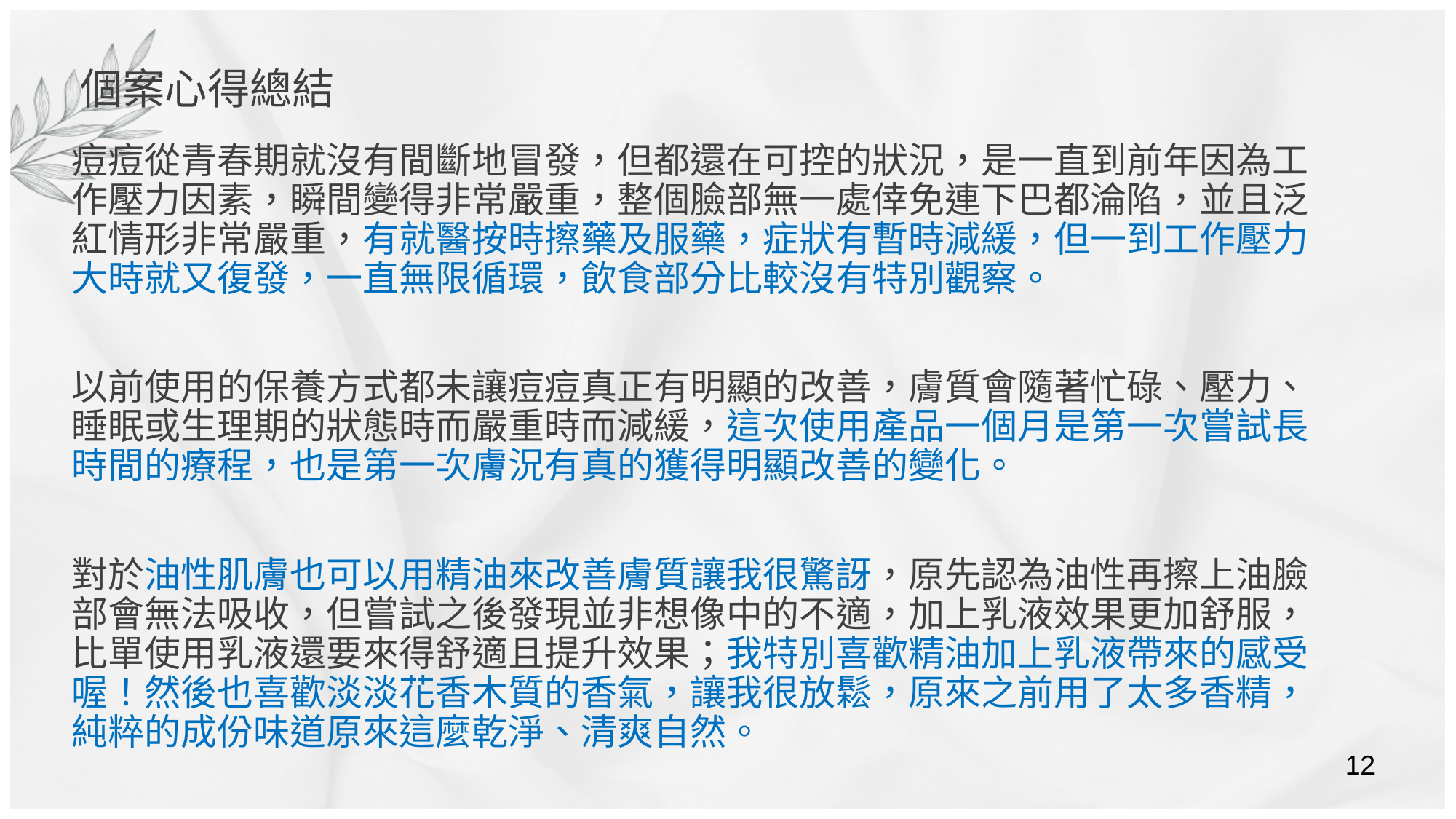

個案心得總結
痘痘從青春期就沒有間斷地冒發，但都還在可控的狀況，是一直到前年因為工作壓力因素，瞬間變得非常嚴重，整個臉部無一處倖免連下巴都淪陷，並且泛紅情形非常嚴重，有就醫按時擦藥及服藥，症狀有暫時減緩，但一到工作壓力大時就又復發，一直無限循環，飲食部分比較沒有特別觀察。

以前使用的保養方式都未讓痘痘真正有明顯的改善，膚質會隨著忙碌、壓力、睡眠或生理期的狀態時而嚴重時而減緩，這次使用產品一個月是第一次嘗試長時間的療程，也是第一次膚況有真的獲得明顯改善的變化。

對於油性肌膚也可以用精油來改善膚質讓我很驚訝，原先認為油性再擦上油臉部會無法吸收，但嘗試之後發現並非想像中的不適，加上乳液效果更加舒服，比單使用乳液還要來得舒適且提升效果；我特別喜歡精油加上乳液帶來的感受喔！然後也喜歡淡淡花香木質的香氣，讓我很放鬆，原來之前用了太多香精，純粹的成份味道原來這麼乾淨、清爽自然。

12